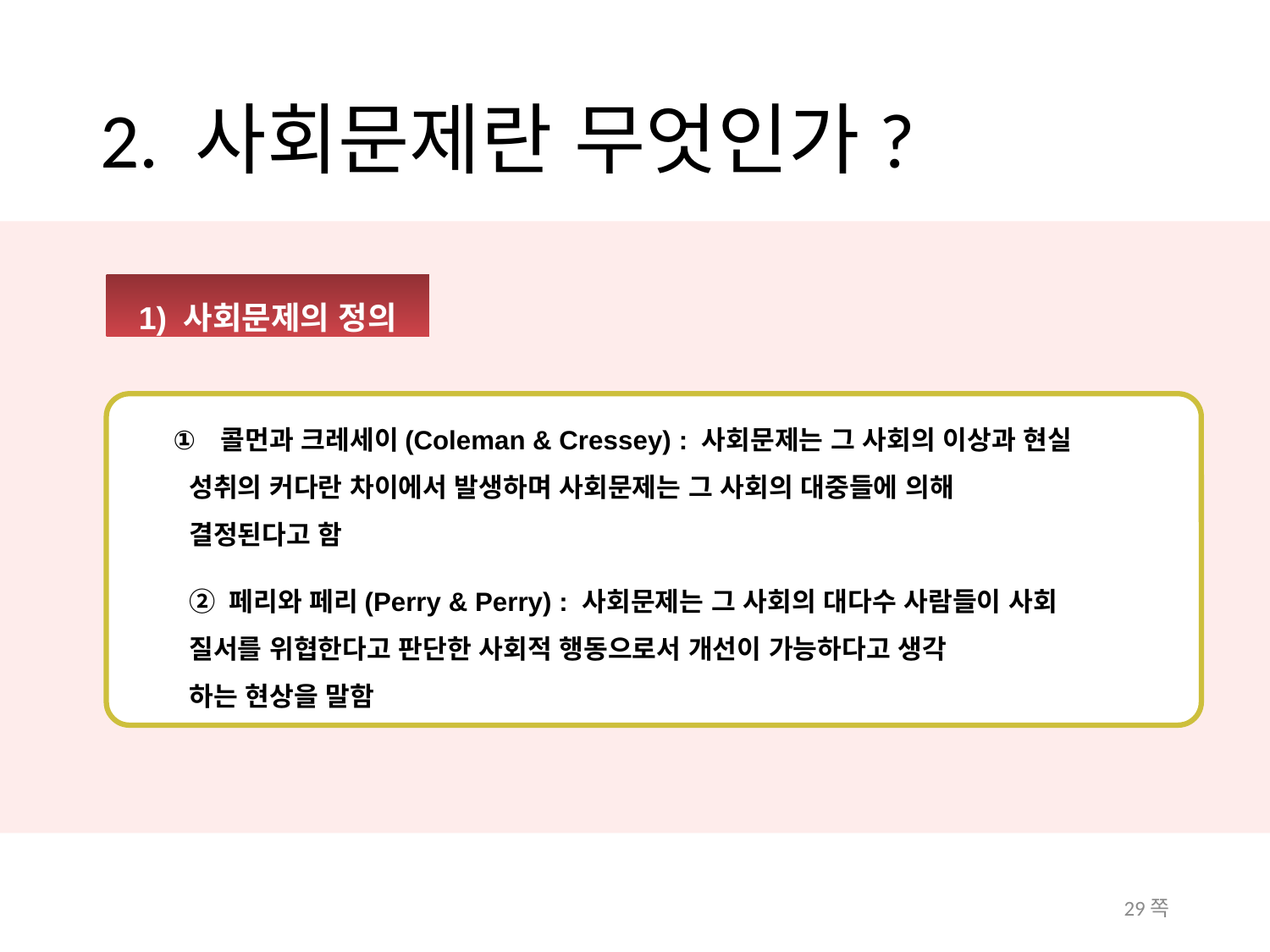

# 2. 사회문제란 무엇인가?

1) 사회문제의 정의
콜먼과 크레세이(Coleman & Cressey) : 사회문제는 그 사회의 이상과 현실
성취의 커다란 차이에서 발생하며 사회문제는 그 사회의 대중들에 의해
결정된다고 함

② 페리와 페리(Perry & Perry) : 사회문제는 그 사회의 대다수 사람들이 사회
질서를 위협한다고 판단한 사회적 행동으로서 개선이 가능하다고 생각
하는 현상을 말함
29쪽